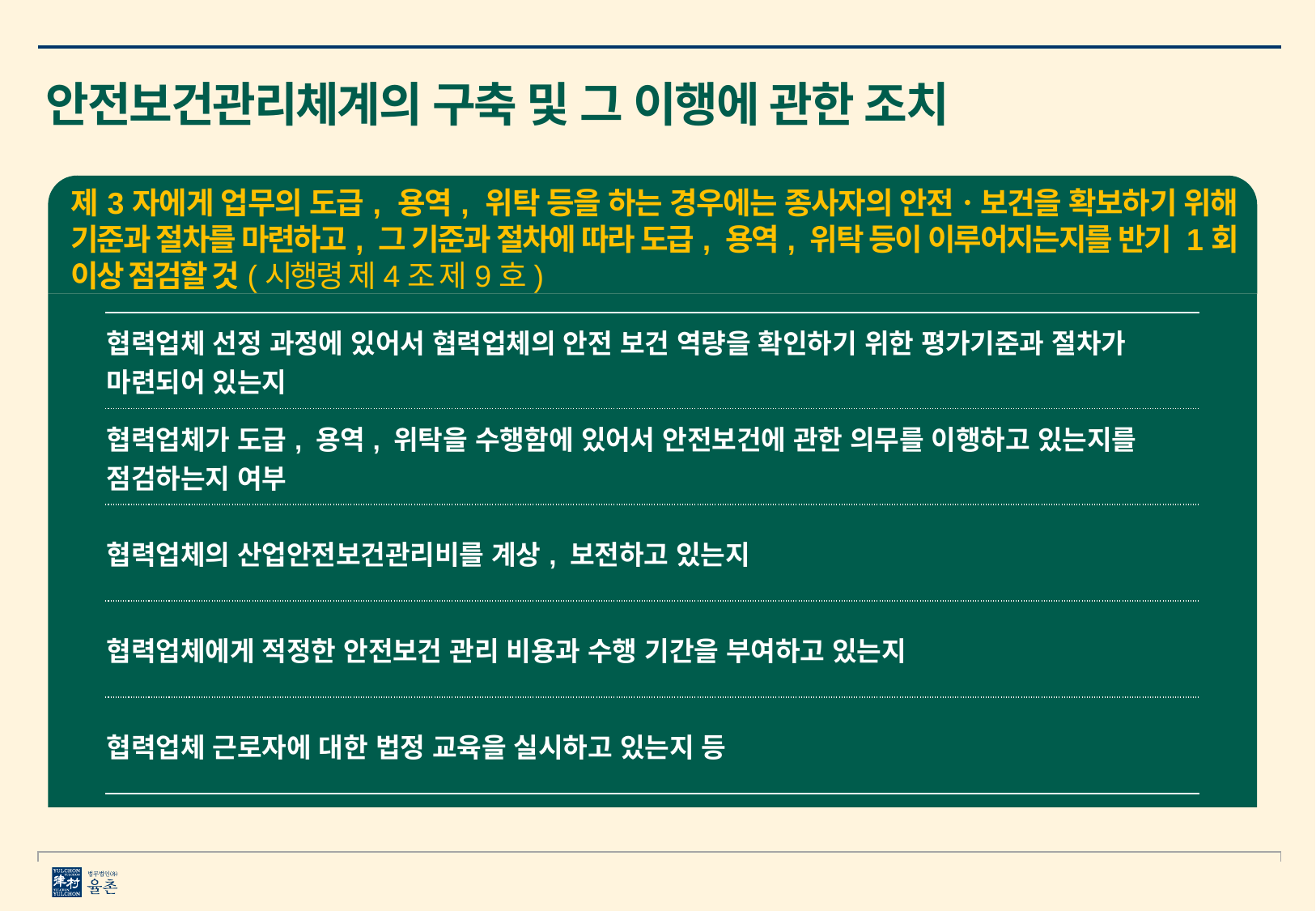

안전보건관리체계의 구축 및 그 이행에 관한 조치

제3자에게 업무의 도급, 용역, 위탁 등을 하는 경우에는 종사자의 안전ㆍ보건을 확보하기 위해 기준과 절차를 마련하고, 그 기준과 절차에 따라 도급, 용역, 위탁 등이 이루어지는지를 반기 1회 이상 점검할 것(시행령 제4조 제9호)

| 협력업체 선정 과정에 있어서 협력업체의 안전 보건 역량을 확인하기 위한 평가기준과 절차가 마련되어 있는지 |
| --- |
| 협력업체가 도급, 용역, 위탁을 수행함에 있어서 안전보건에 관한 의무를 이행하고 있는지를 점검하는지 여부 |
| 협력업체의 산업안전보건관리비를 계상, 보전하고 있는지 |
| 협력업체에게 적정한 안전보건 관리 비용과 수행 기간을 부여하고 있는지 |
| 협력업체 근로자에 대한 법정 교육을 실시하고 있는지 등 |